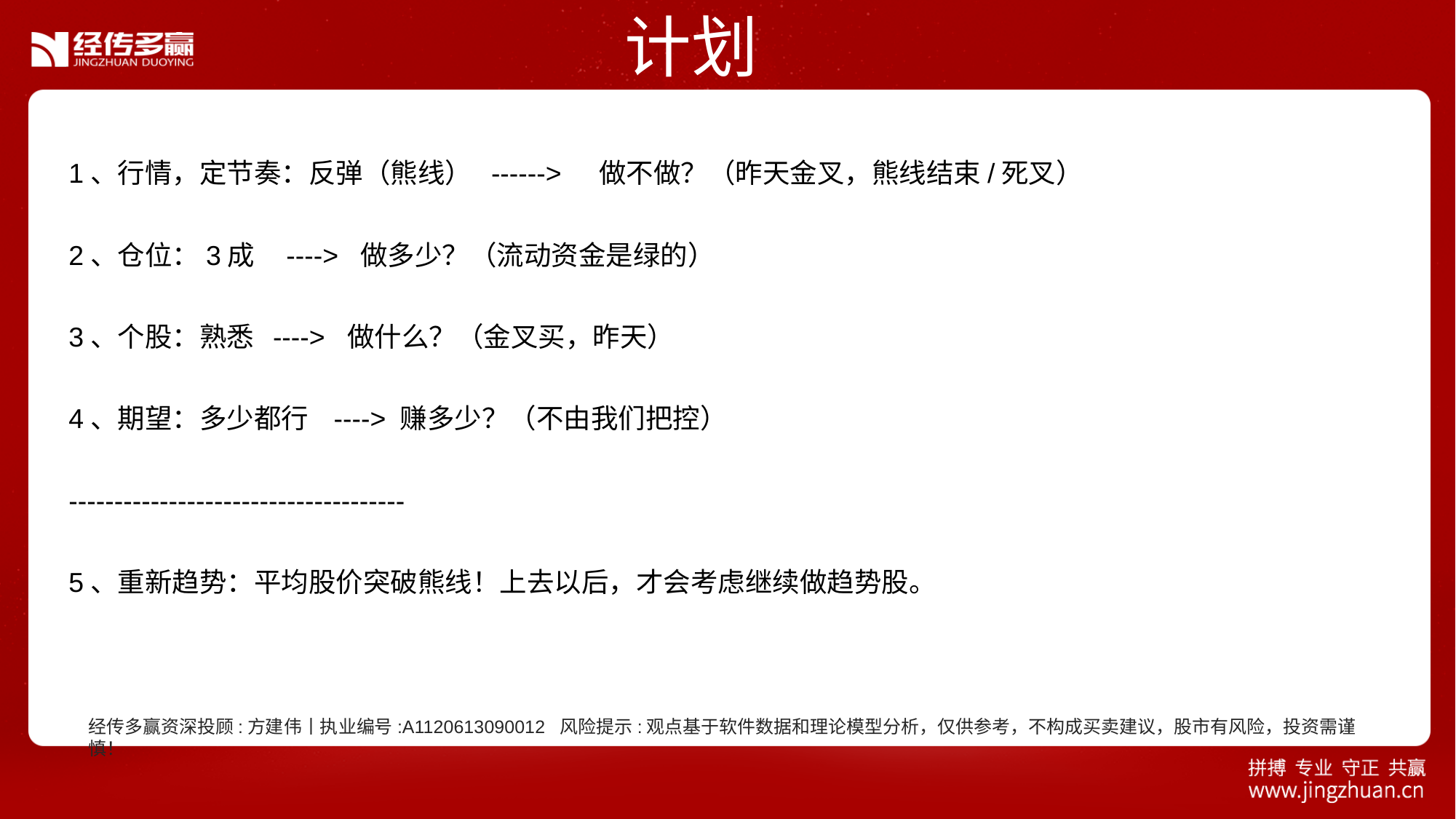

计划
1、行情，定节奏：反弹（熊线）  ------>    做不做？（昨天金叉，熊线结束/死叉）

2、仓位：3成    ---->  做多少？（流动资金是绿的）

3、个股：熟悉  ---->  做什么？（金叉买，昨天）

4、期望：多少都行   ----> 赚多少？（不由我们把控）

-------------------------------------

5、重新趋势：平均股价突破熊线！上去以后，才会考虑继续做趋势股。